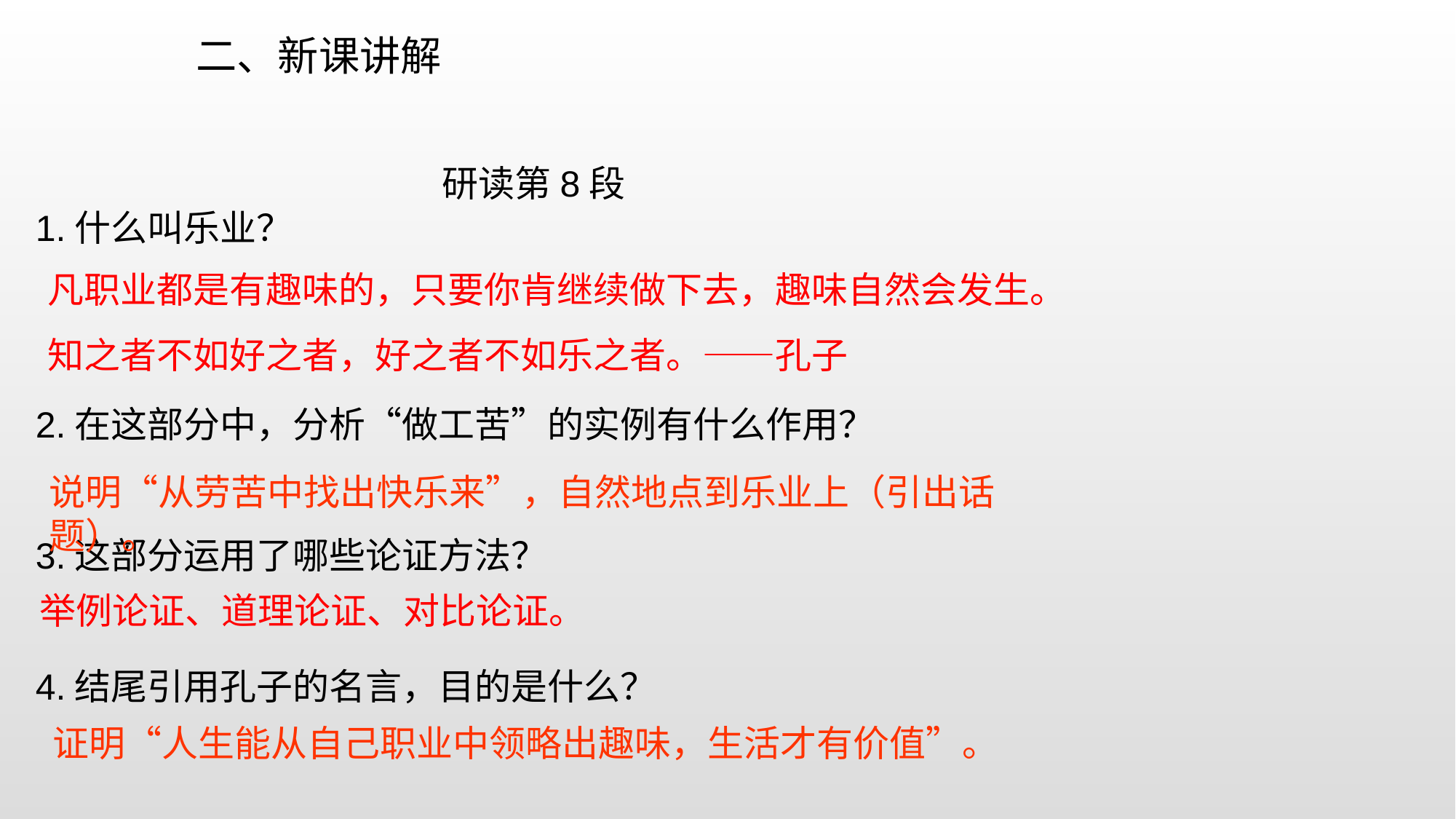

二、新课讲解

研读第8段
1.什么叫乐业？

2.在这部分中，分析“做工苦”的实例有什么作用？
3.这部分运用了哪些论证方法？
4.结尾引用孔子的名言，目的是什么？
凡职业都是有趣味的，只要你肯继续做下去，趣味自然会发生。
知之者不如好之者，好之者不如乐之者。——孔子

说明“从劳苦中找出快乐来”，自然地点到乐业上（引出话题）。
举例论证、道理论证、对比论证。

证明“人生能从自己职业中领略出趣味，生活才有价值”。